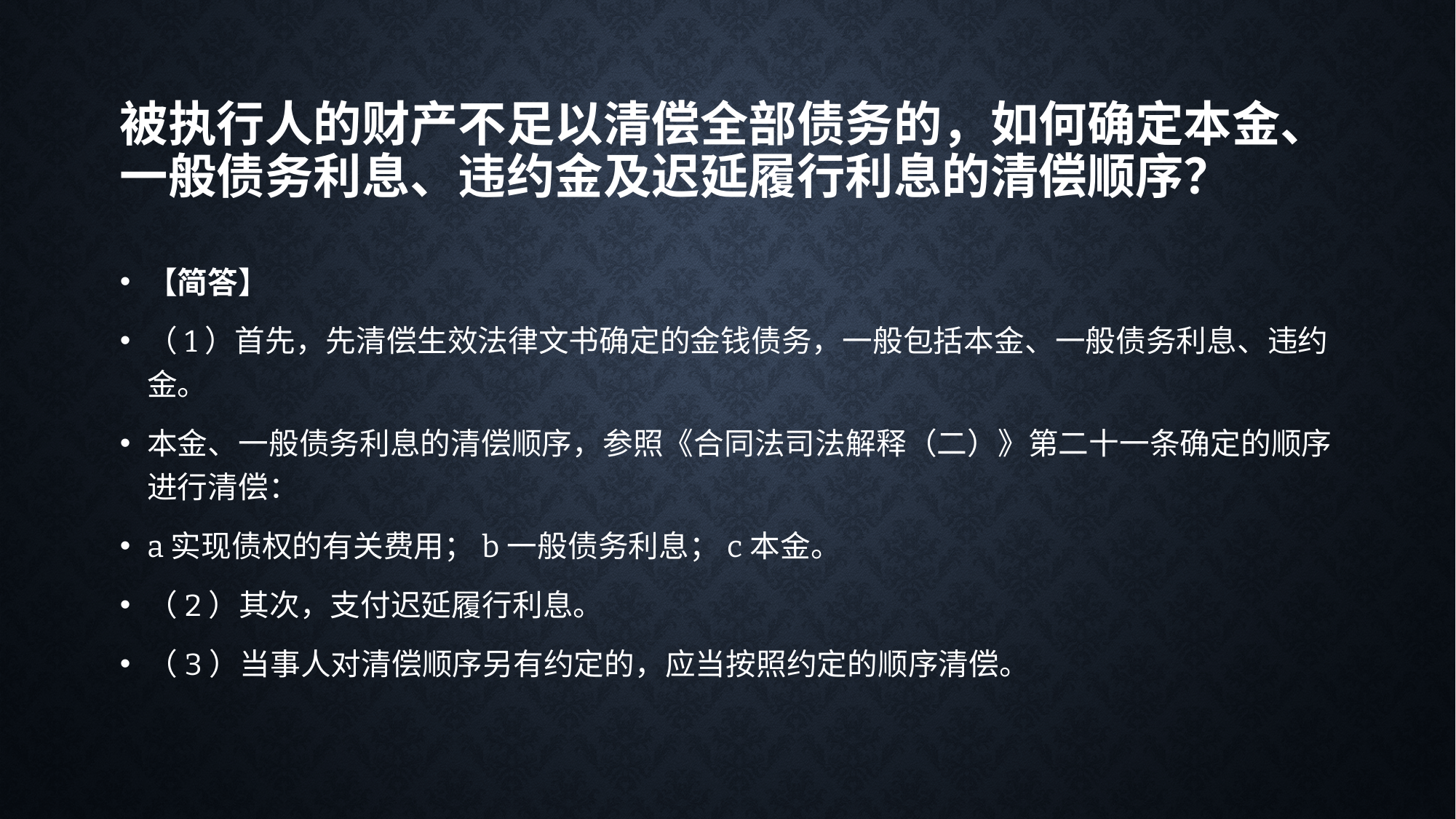

# 被执行人的财产不足以清偿全部债务的，如何确定本金、一般债务利息、违约金及迟延履行利息的清偿顺序？
【简答】
（1）首先，先清偿生效法律文书确定的金钱债务，一般包括本金、一般债务利息、违约金。
本金、一般债务利息的清偿顺序，参照《合同法司法解释（二）》第二十一条确定的顺序进行清偿：
a实现债权的有关费用；b一般债务利息；c本金。
（2）其次，支付迟延履行利息。
（3）当事人对清偿顺序另有约定的，应当按照约定的顺序清偿。